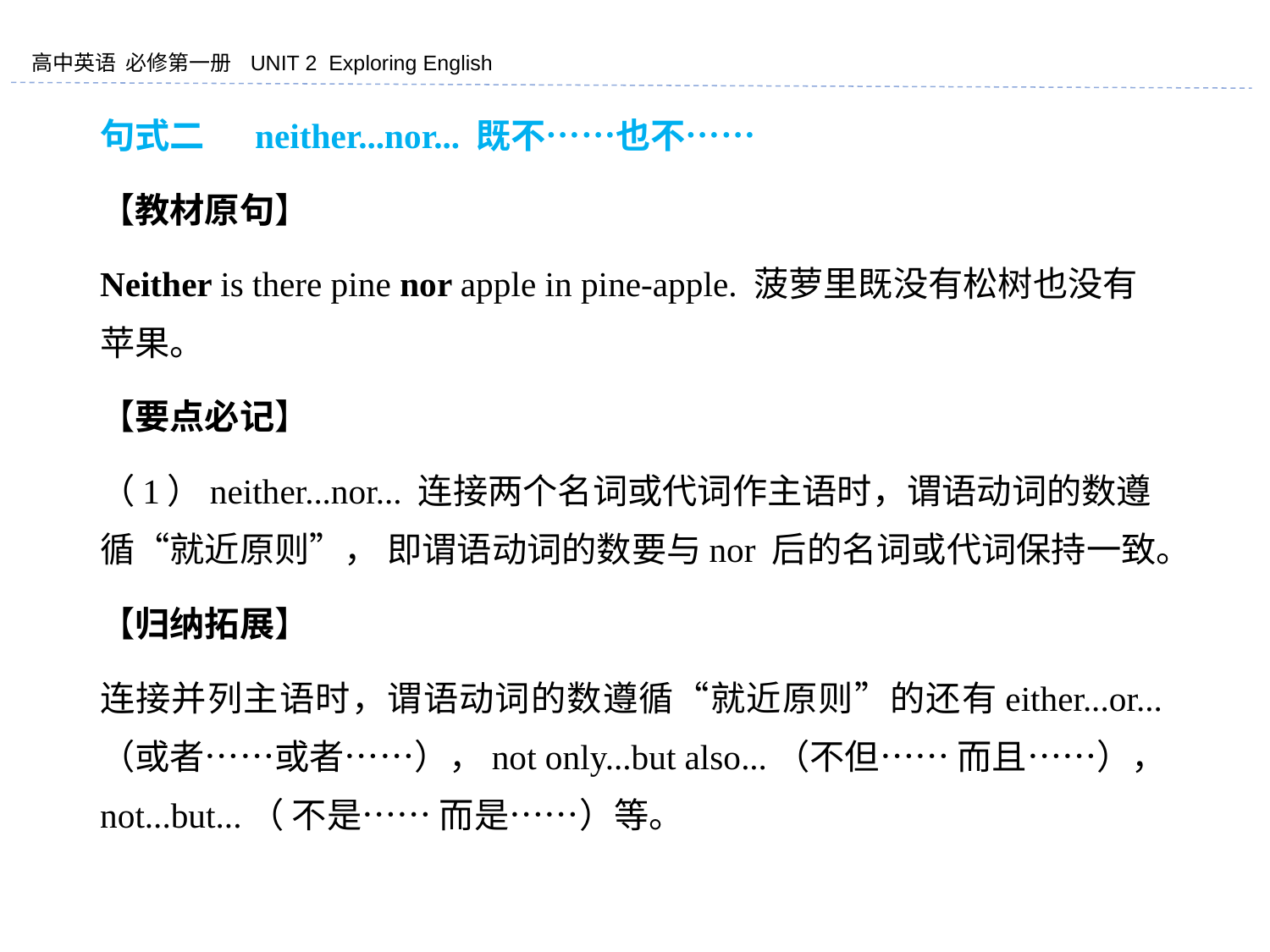

句式二 　neither...nor... 既不……也不……
【教材原句】
Neither is there pine nor apple in pine-apple. 菠萝里既没有松树也没有苹果。
【要点必记】
（1）neither...nor... 连接两个名词或代词作主语时，谓语动词的数遵循“就近原则”， 即谓语动词的数要与nor 后的名词或代词保持一致。
【归纳拓展】
连接并列主语时，谓语动词的数遵循“就近原则”的还有either...or...（或者……或者……），not only...but also...（不但…… 而且……），not...but...（ 不是…… 而是……）等。